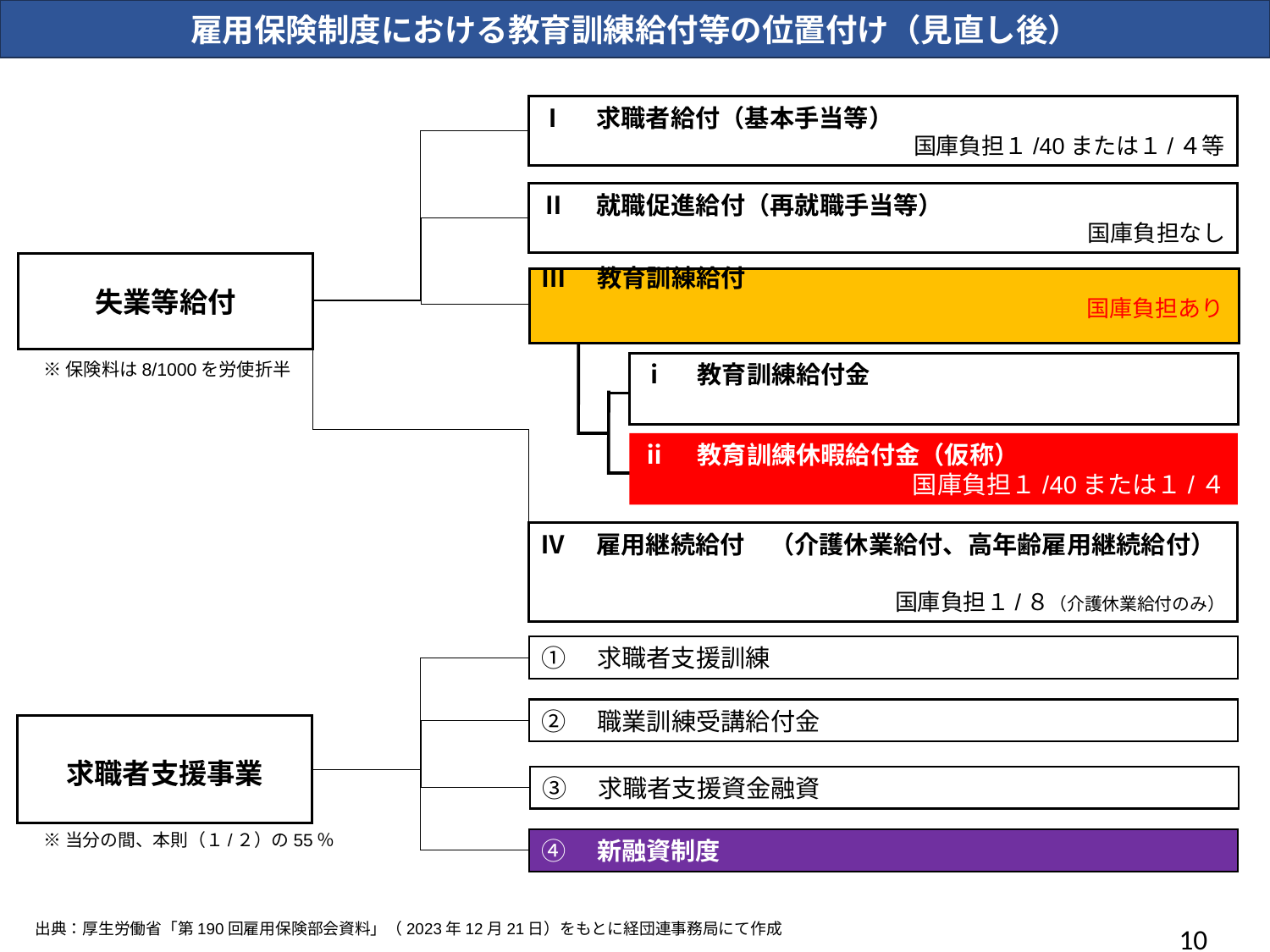

雇用保険制度における教育訓練給付等の位置付け（見直し後）
Ⅰ　求職者給付（基本手当等）
　　　　　　　　　　　　　国庫負担１/40または１/４等
Ⅱ　就職促進給付（再就職手当等）
国庫負担なし
失業等給付
Ⅲ　教育訓練給付
　　　　　　　　　　　　　　　　　　　　　　国庫負担あり
※保険料は8/1000を労使折半
ⅰ　教育訓練給付金

ⅱ　教育訓練休暇給付金（仮称）
国庫負担１/40または１/４
Ⅳ　雇用継続給付　（介護休業給付、高年齢雇用継続給付）
国庫負担１/８（介護休業給付のみ）
①　求職者支援訓練
②　職業訓練受講給付金

求職者支援事業

③　求職者支援資金融資
※当分の間、本則（１/２）の55％
④　新融資制度
出典：厚生労働省「第190回雇用保険部会資料」（2023年12月21日）をもとに経団連事務局にて作成
10